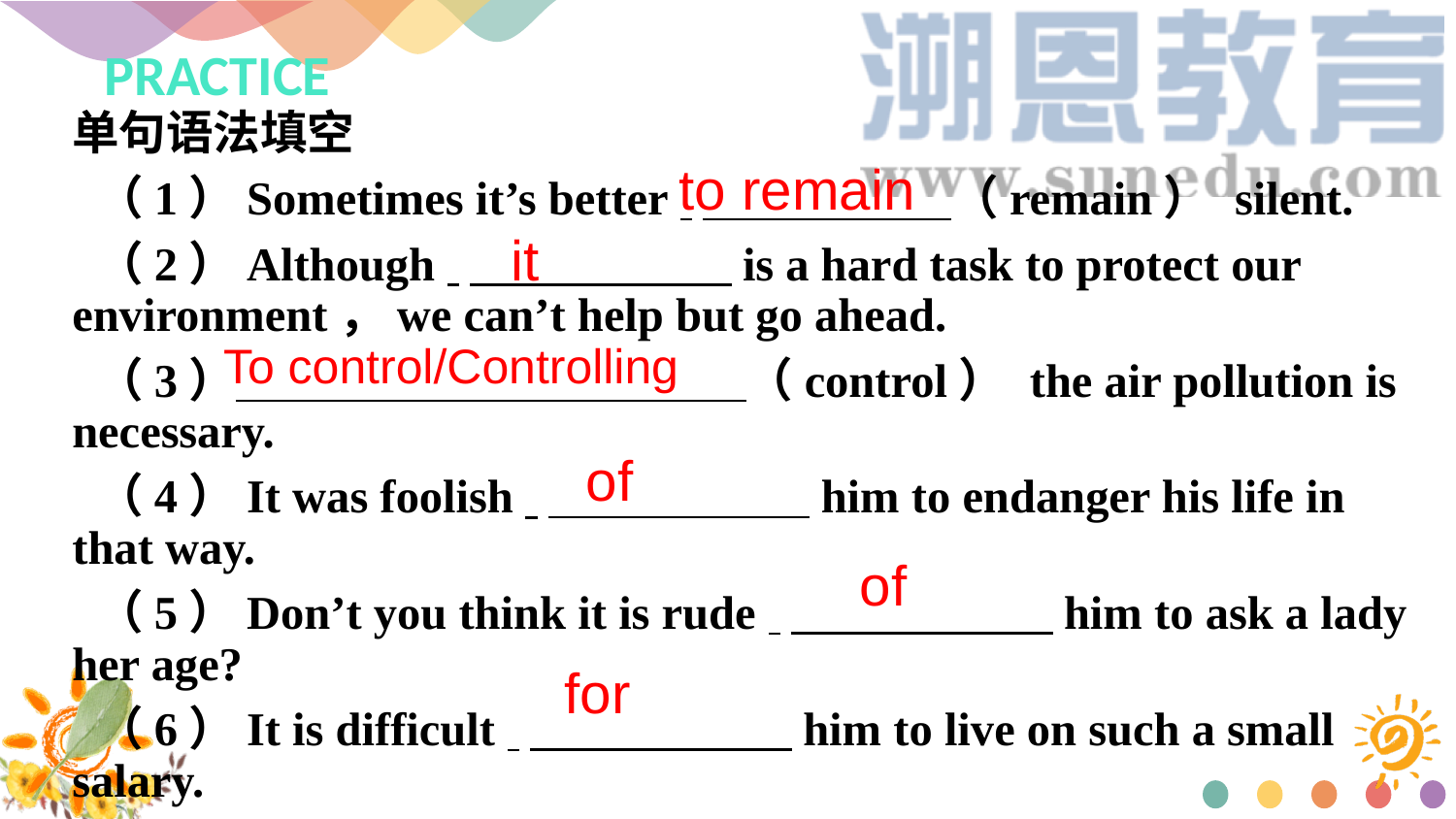

Practice
单句语法填空
 （1）Sometimes it’s better  　　　　 　（remain） silent.
 （2）Although  　　　　 　 is a hard task to protect our environment，we can’t help but go ahead.
 （3） 　　　                   　 　（control） the air pollution is necessary.
 （4）It was foolish  　　　　 　 him to endanger his life in that way.
 （5）Don’t you think it is rude  　　　　 　 him to ask a lady her age?
 （6）It is difficult  　　　　 　 him to live on such a small salary.

to remain
it
To control/Controlling
of
of
for